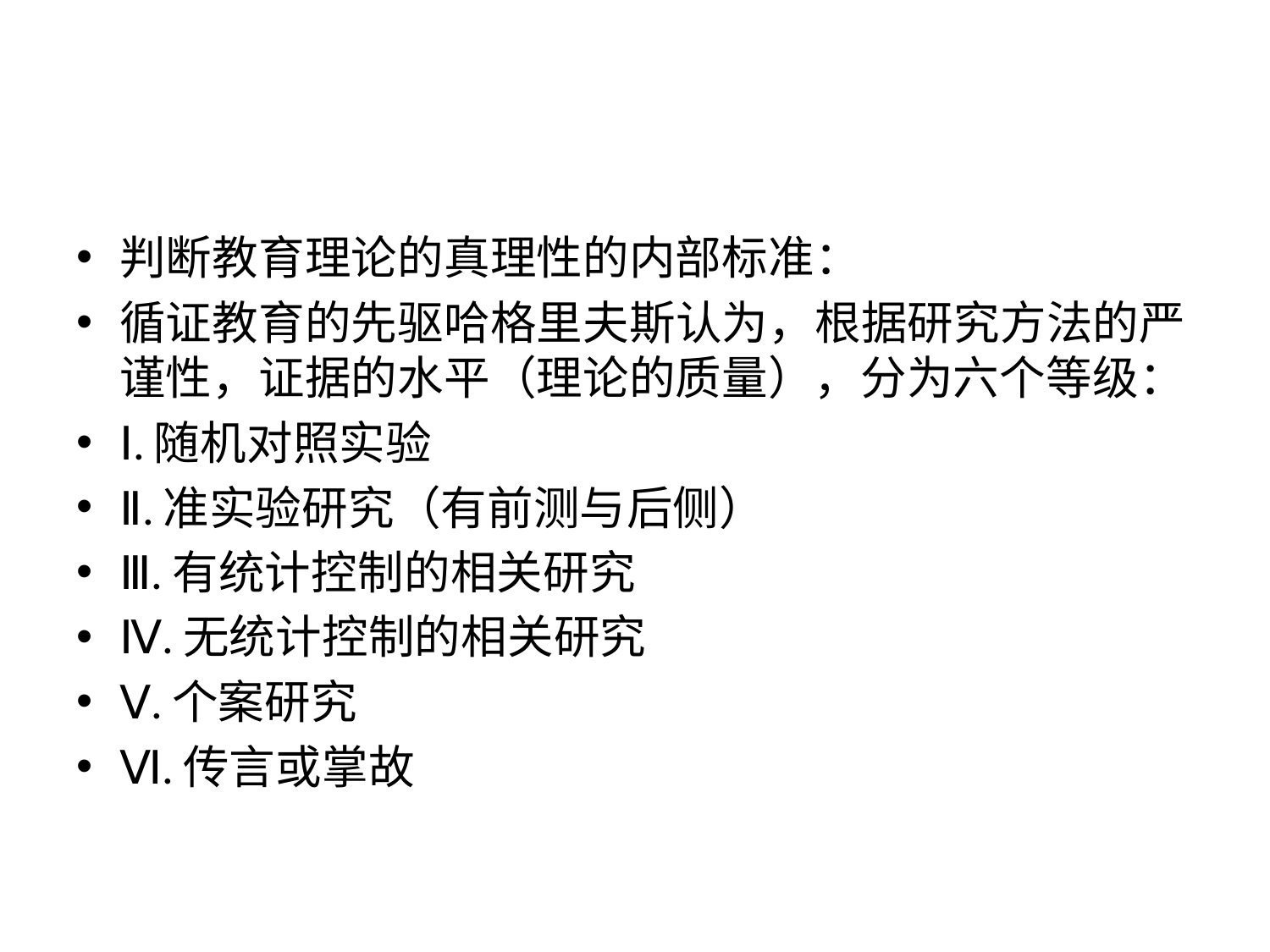

#
判断教育理论的真理性的内部标准：
循证教育的先驱哈格里夫斯认为，根据研究方法的严谨性，证据的水平（理论的质量），分为六个等级：
Ⅰ.随机对照实验
Ⅱ.准实验研究（有前测与后侧）
Ⅲ.有统计控制的相关研究
Ⅳ.无统计控制的相关研究
Ⅴ.个案研究
Ⅵ.传言或掌故